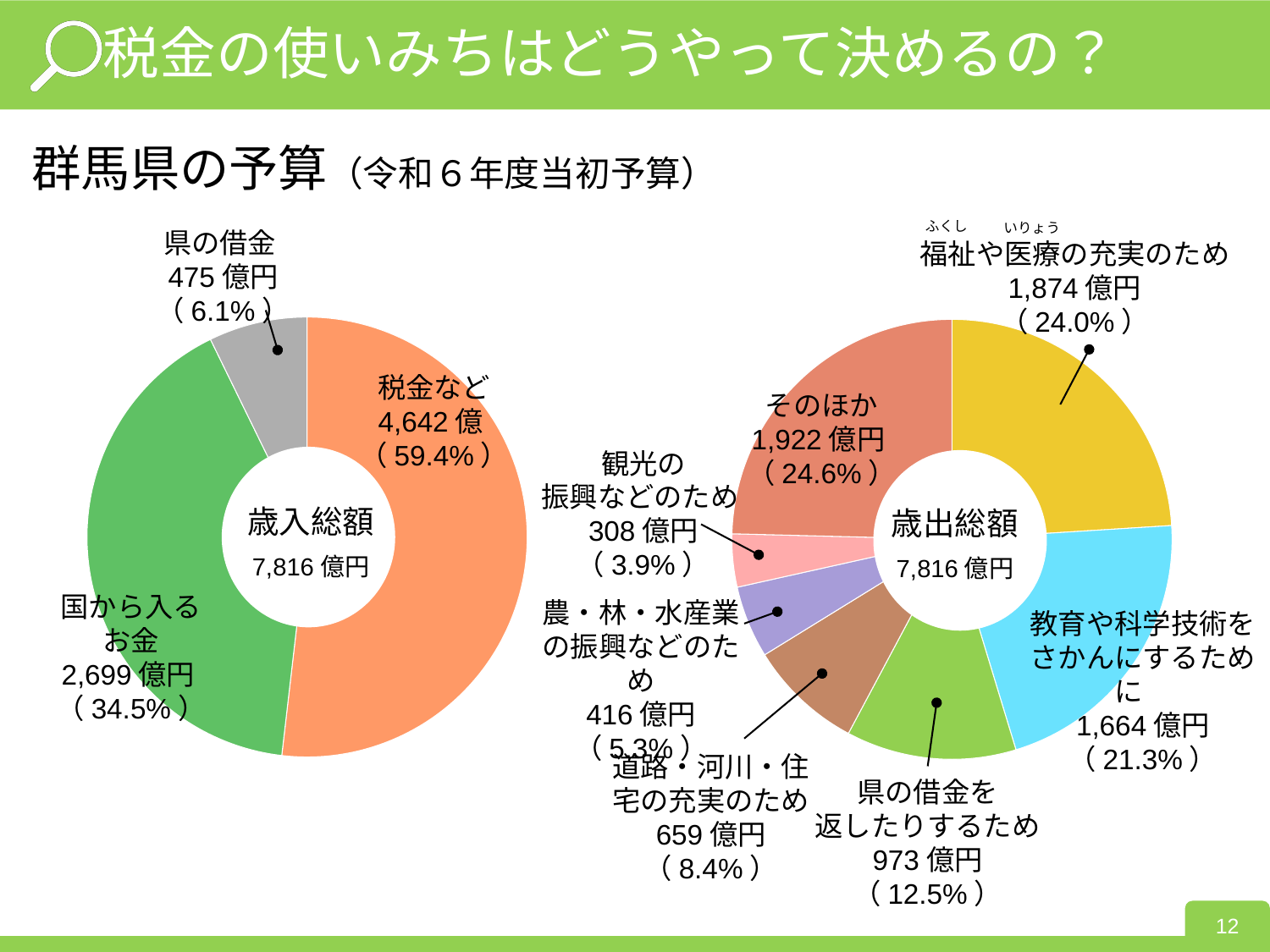

税金の使いみちはどうやって決めるの？
群馬県の予算（令和６年度当初予算）
ふくし
いりょう
県の借金
475億円
（6.1%）
福祉や医療の充実のため
1,874億円
（24.0%）

### Chart

| Category |  |
|---|---|

### Chart

| Category |  |
|---|---|
税金など
4,642億
（59.4%）
観光の
振興などのため
308億円
（3.9%）

歳入総額
7,816億円

歳出総額
7,816億円
国から入る
お金
2,699億円
（34.5%）
農・林・水産業の振興などのため
416億円
（5.3%）
教育や科学技術を
さかんにするために
1,664億円
（21.3%）
道路・河川・住宅の充実のため
659億円
（8.4%）
県の借金を
返したりするため
973億円
（12.5%）

そのほか
1,922億円
（24.6%）
12